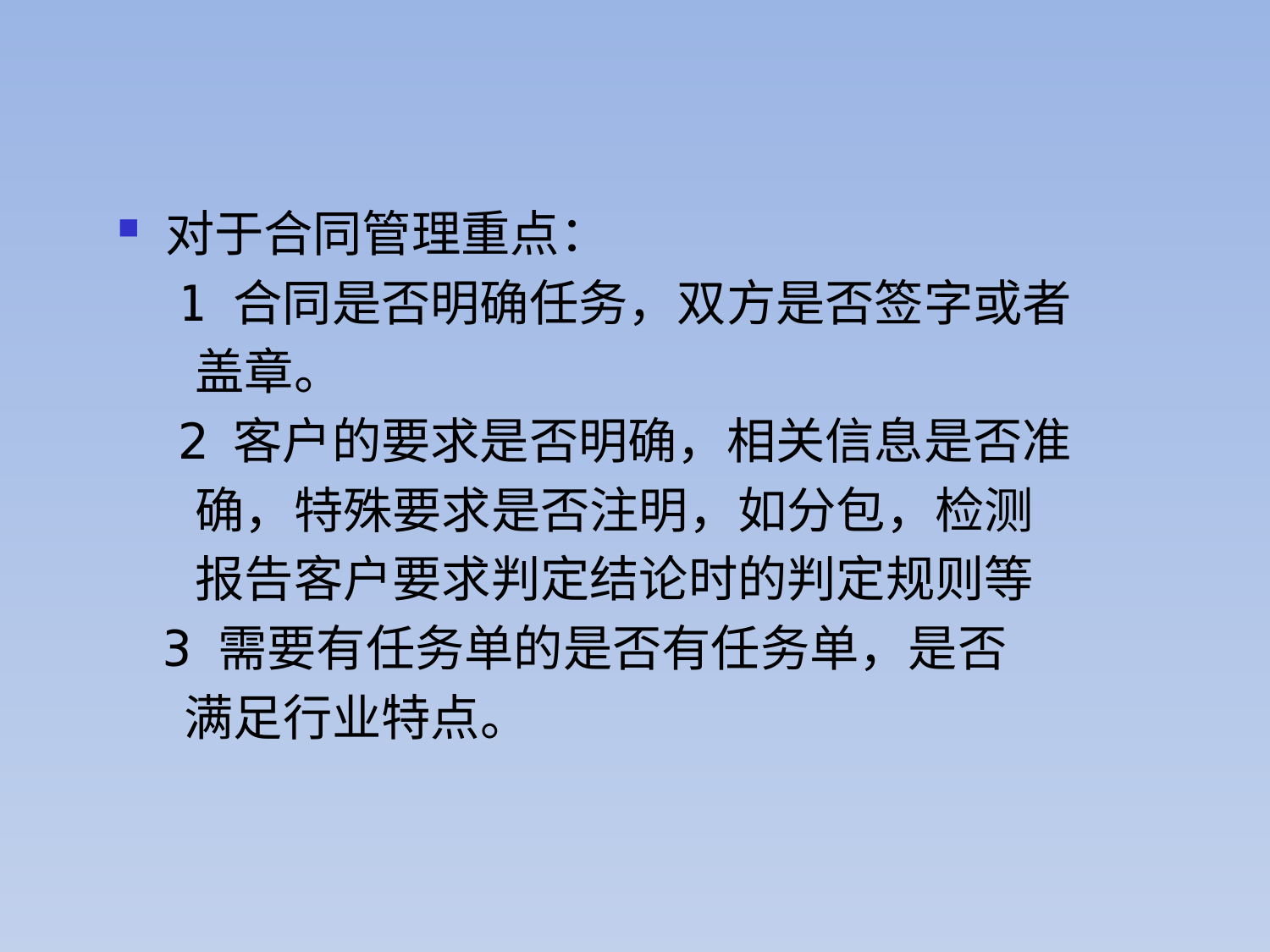

对于合同管理重点：
    1 合同是否明确任务，双方是否签字或者
      盖章。
    2 客户的要求是否明确，相关信息是否准
      确，特殊要求是否注明，如分包，检测
      报告客户要求判定结论时的判定规则等
   3 需要有任务单的是否有任务单，是否
     满足行业特点。